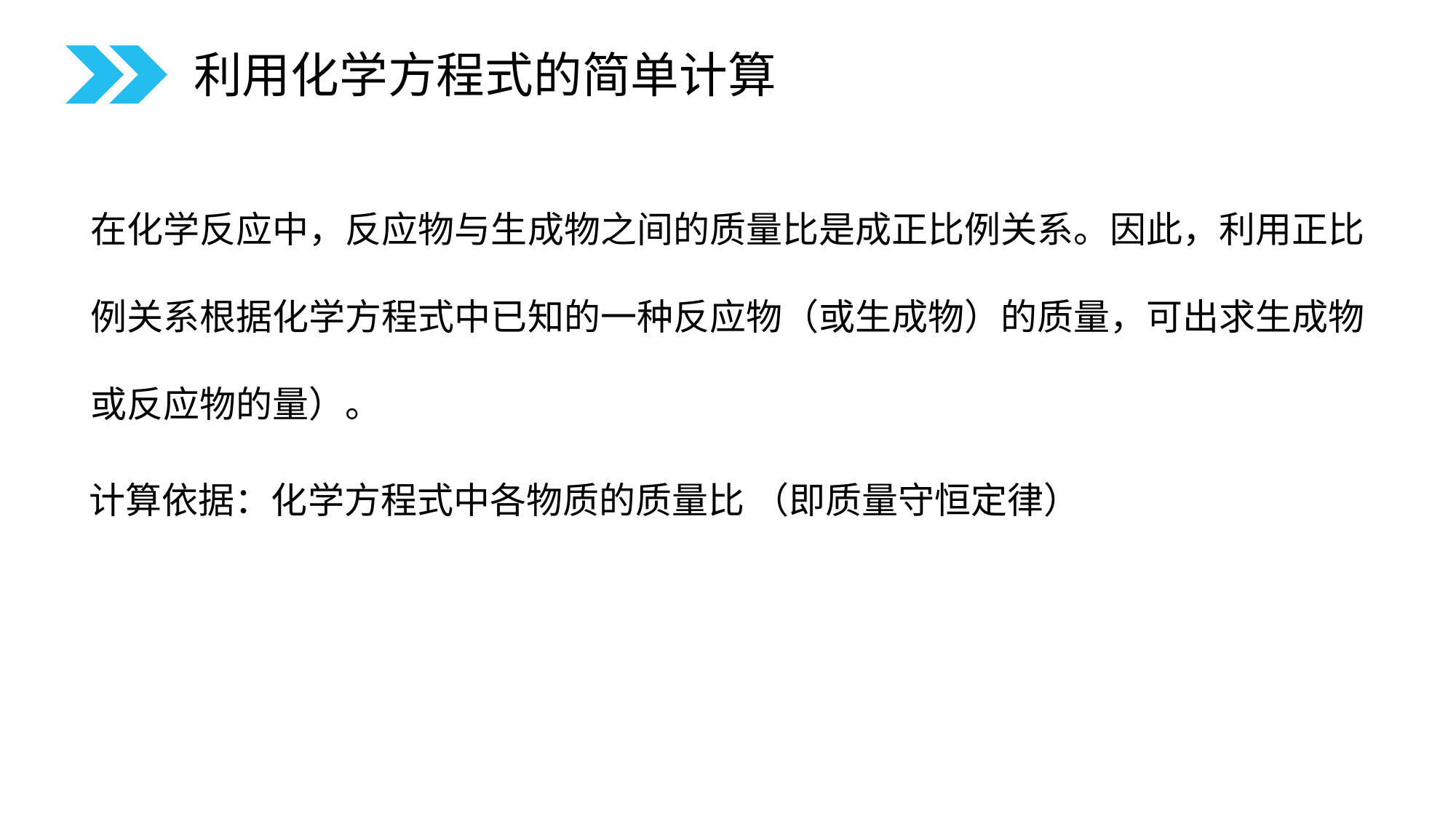

利用化学方程式的简单计算
在化学反应中，反应物与生成物之间的质量比是成正比例关系。因此，利用正比例关系根据化学方程式中已知的一种反应物（或生成物）的质量，可出求生成物或反应物的量）。
计算依据：化学方程式中各物质的质量比 （即质量守恒定律）